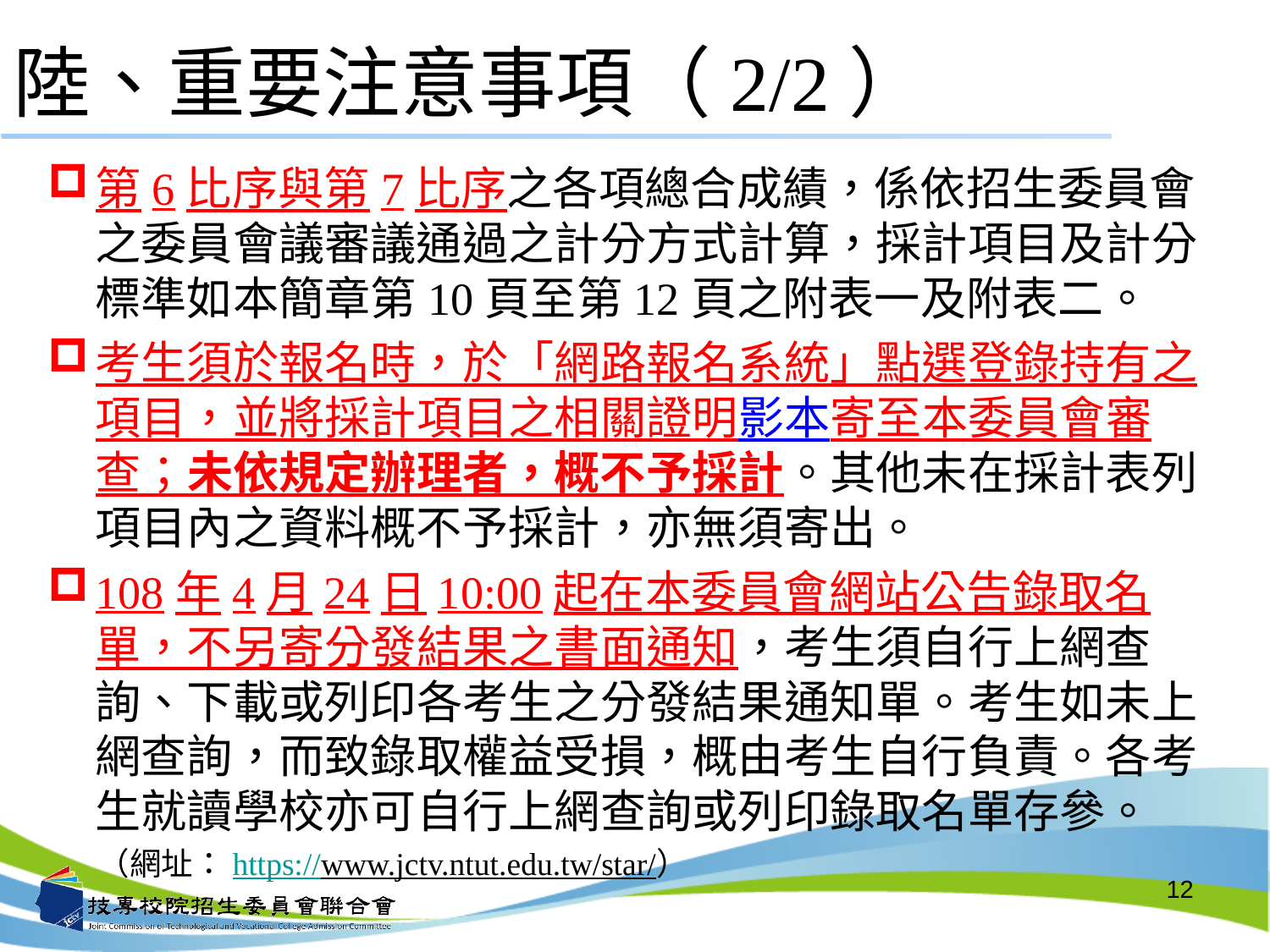

# 陸、重要注意事項（2/2）
第6比序與第7比序之各項總合成績，係依招生委員會之委員會議審議通過之計分方式計算，採計項目及計分標準如本簡章第10頁至第12頁之附表一及附表二。
考生須於報名時，於「網路報名系統」點選登錄持有之項目，並將採計項目之相關證明影本寄至本委員會審查；未依規定辦理者，概不予採計。其他未在採計表列項目內之資料概不予採計，亦無須寄出。
108年4月24日10:00起在本委員會網站公告錄取名單，不另寄分發結果之書面通知，考生須自行上網查詢、下載或列印各考生之分發結果通知單。考生如未上網查詢，而致錄取權益受損，概由考生自行負責。各考生就讀學校亦可自行上網查詢或列印錄取名單存參。
（網址：https://www.jctv.ntut.edu.tw/star/）

12